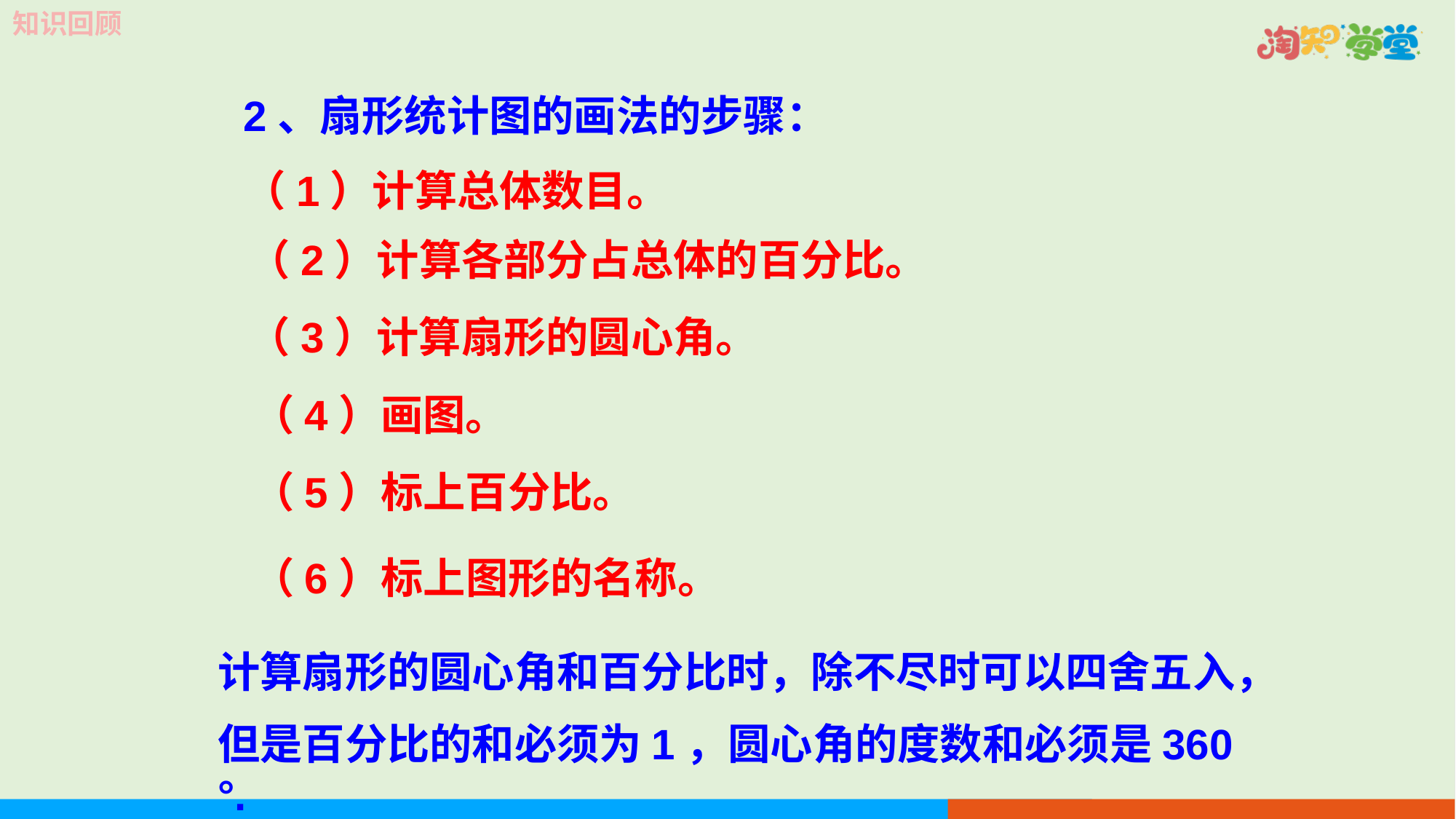

知识回顾
2、扇形统计图的画法的步骤：
（1）计算总体数目。
（2）计算各部分占总体的百分比。
（3）计算扇形的圆心角。
（4）画图。
（5）标上百分比。
（6）标上图形的名称。
计算扇形的圆心角和百分比时，除不尽时可以四舍五入，
但是百分比的和必须为1，圆心角的度数和必须是360 °.